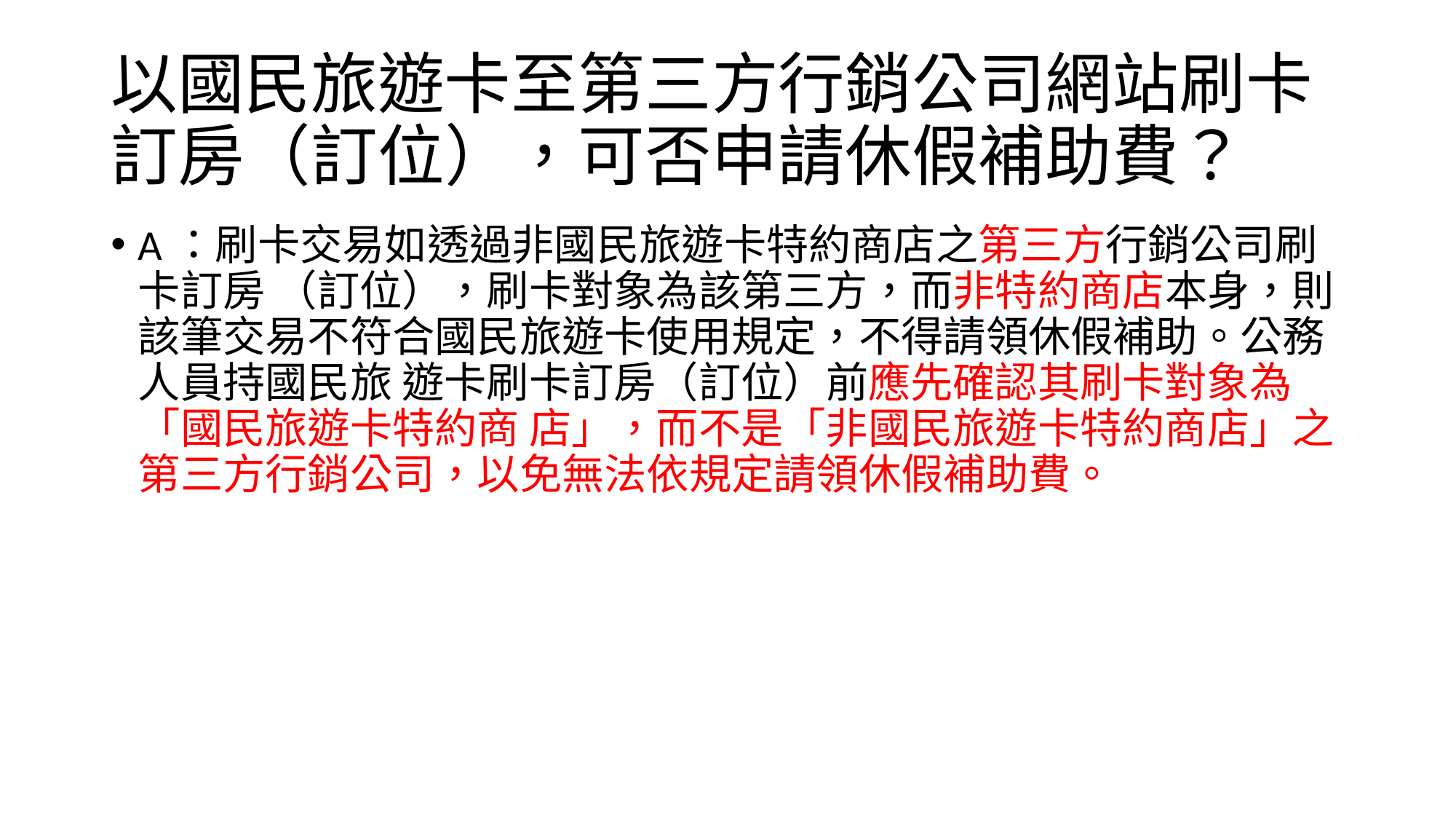

# 以國民旅遊卡至第三方行銷公司網站刷卡訂房（訂位），可否申請休假補助費？
A：刷卡交易如透過非國民旅遊卡特約商店之第三方行銷公司刷卡訂房 （訂位），刷卡對象為該第三方，而非特約商店本身，則該筆交易不符合國民旅遊卡使用規定，不得請領休假補助。公務人員持國民旅 遊卡刷卡訂房（訂位）前應先確認其刷卡對象為「國民旅遊卡特約商 店」，而不是「非國民旅遊卡特約商店」之第三方行銷公司，以免無法依規定請領休假補助費。